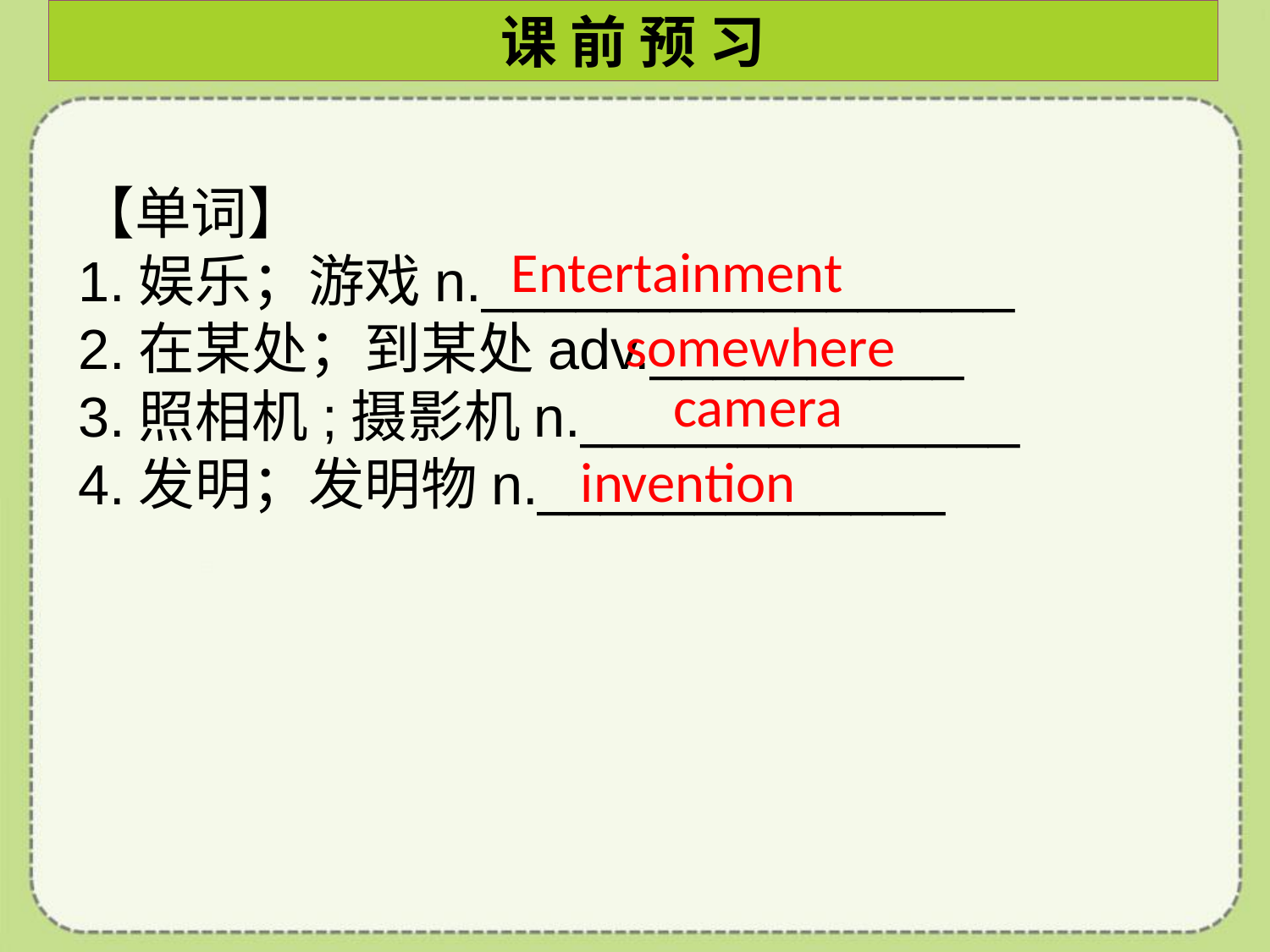

课 前 预 习
【单词】
1.娱乐；游戏n._________________
2.在某处；到某处adv.__________
3.照相机;摄影机n.______________
4.发明；发明物n._____________
Entertainment
somewhere
camera
invention